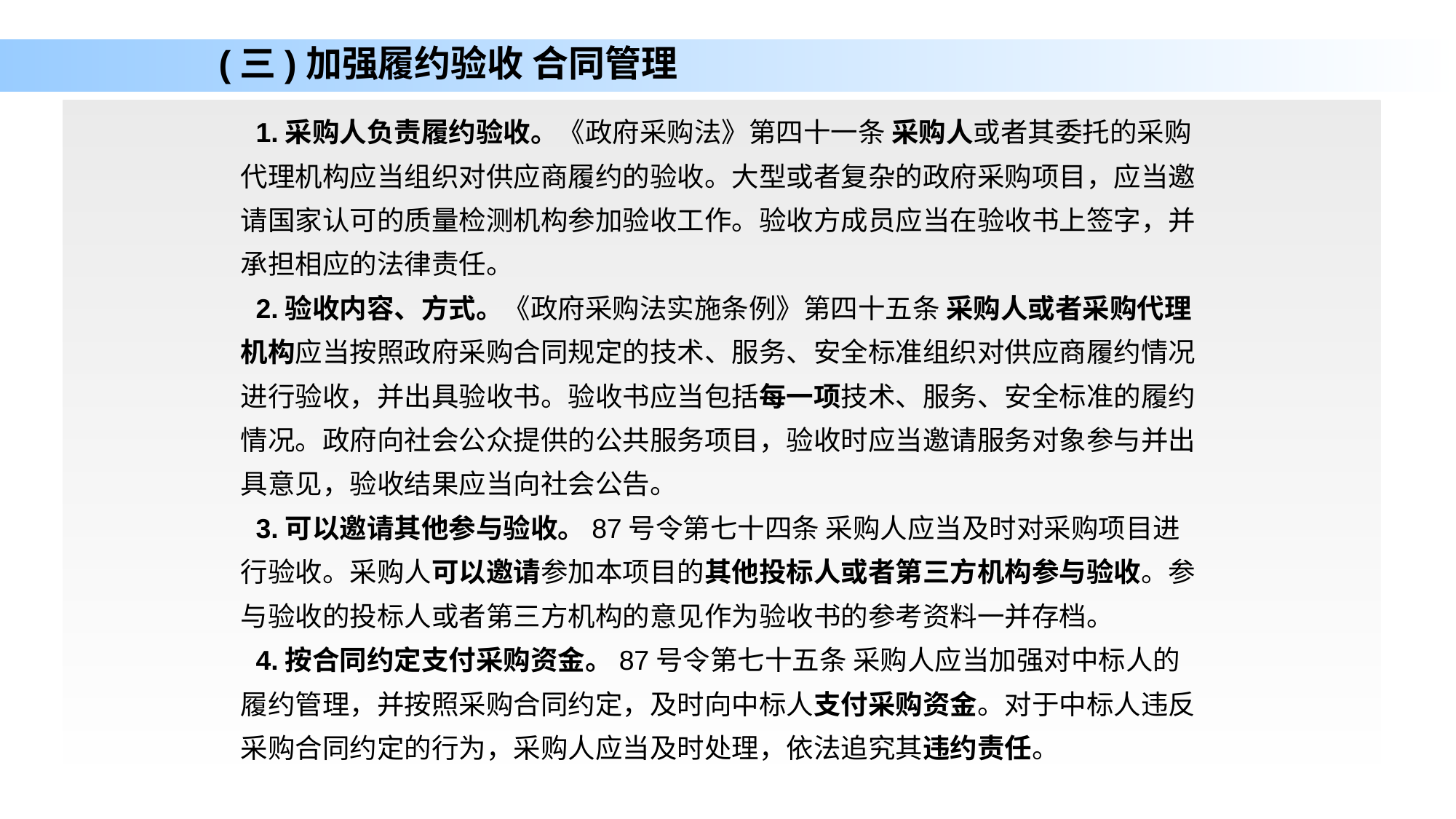

# (三)加强履约验收 合同管理
  1.采购人负责履约验收。《政府采购法》第四十一条 采购人或者其委托的采购代理机构应当组织对供应商履约的验收。大型或者复杂的政府采购项目，应当邀请国家认可的质量检测机构参加验收工作。验收方成员应当在验收书上签字，并承担相应的法律责任。
  2.验收内容、方式。《政府采购法实施条例》第四十五条 采购人或者采购代理机构应当按照政府采购合同规定的技术、服务、安全标准组织对供应商履约情况进行验收，并出具验收书。验收书应当包括每一项技术、服务、安全标准的履约情况。政府向社会公众提供的公共服务项目，验收时应当邀请服务对象参与并出具意见，验收结果应当向社会公告。
  3.可以邀请其他参与验收。87号令第七十四条 采购人应当及时对采购项目进行验收。采购人可以邀请参加本项目的其他投标人或者第三方机构参与验收。参与验收的投标人或者第三方机构的意见作为验收书的参考资料一并存档。
  4.按合同约定支付采购资金。87号令第七十五条 采购人应当加强对中标人的履约管理，并按照采购合同约定，及时向中标人支付采购资金。对于中标人违反采购合同约定的行为，采购人应当及时处理，依法追究其违约责任。